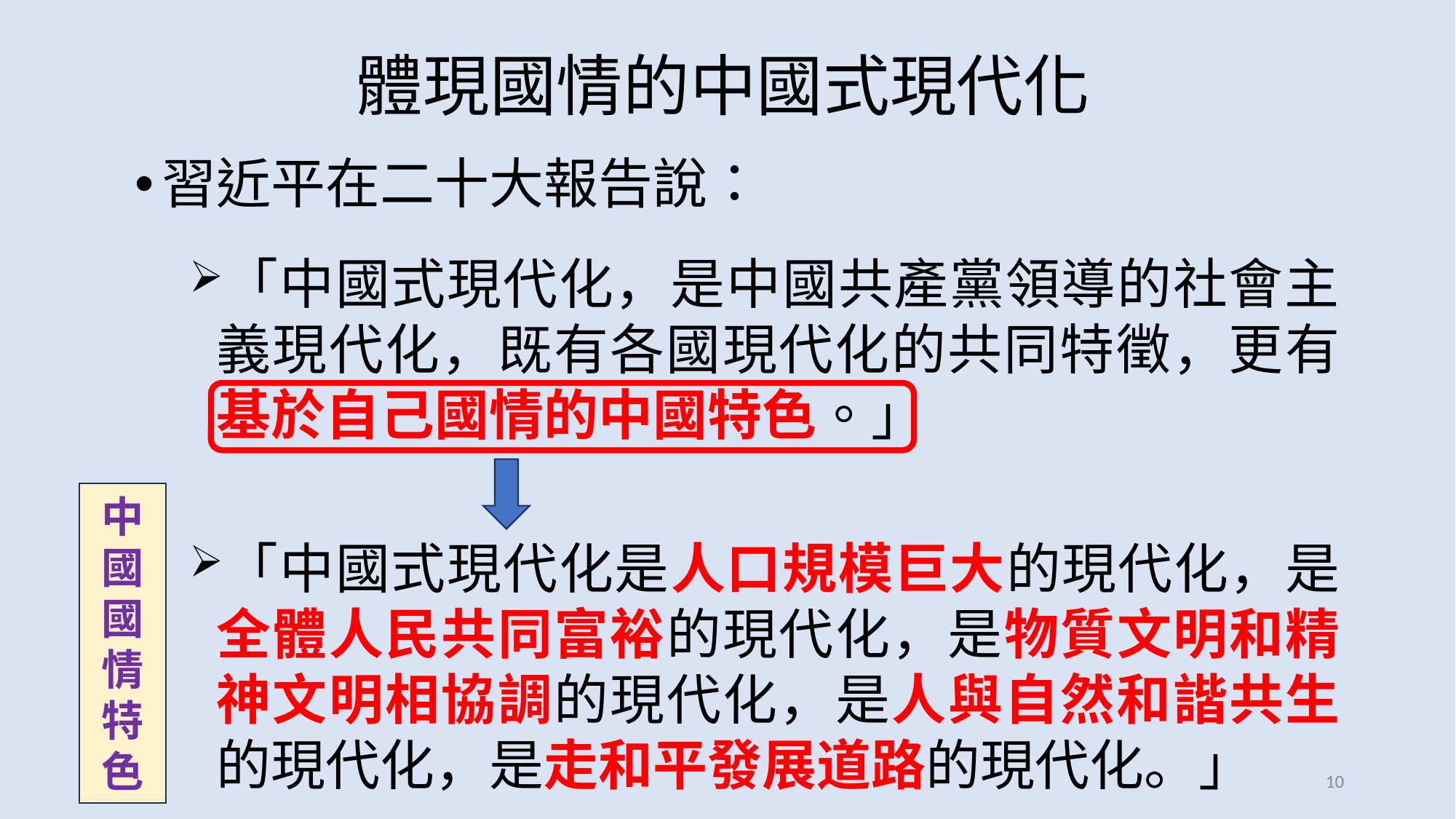

# 體現國情的中國式現代化
習近平在二十大報告說：

「中國式現代化，是中國共產黨領導的社會主義現代化，既有各國現代化的共同特徵，更有基於自己國情的中國特色。」

「中國式現代化是人口規模巨大的現代化，是全體人民共同富裕的現代化，是物質文明和精神文明相協調的現代化，是人與自然和諧共生的現代化，是走和平發展道路的現代化。」

中國國情特色
10